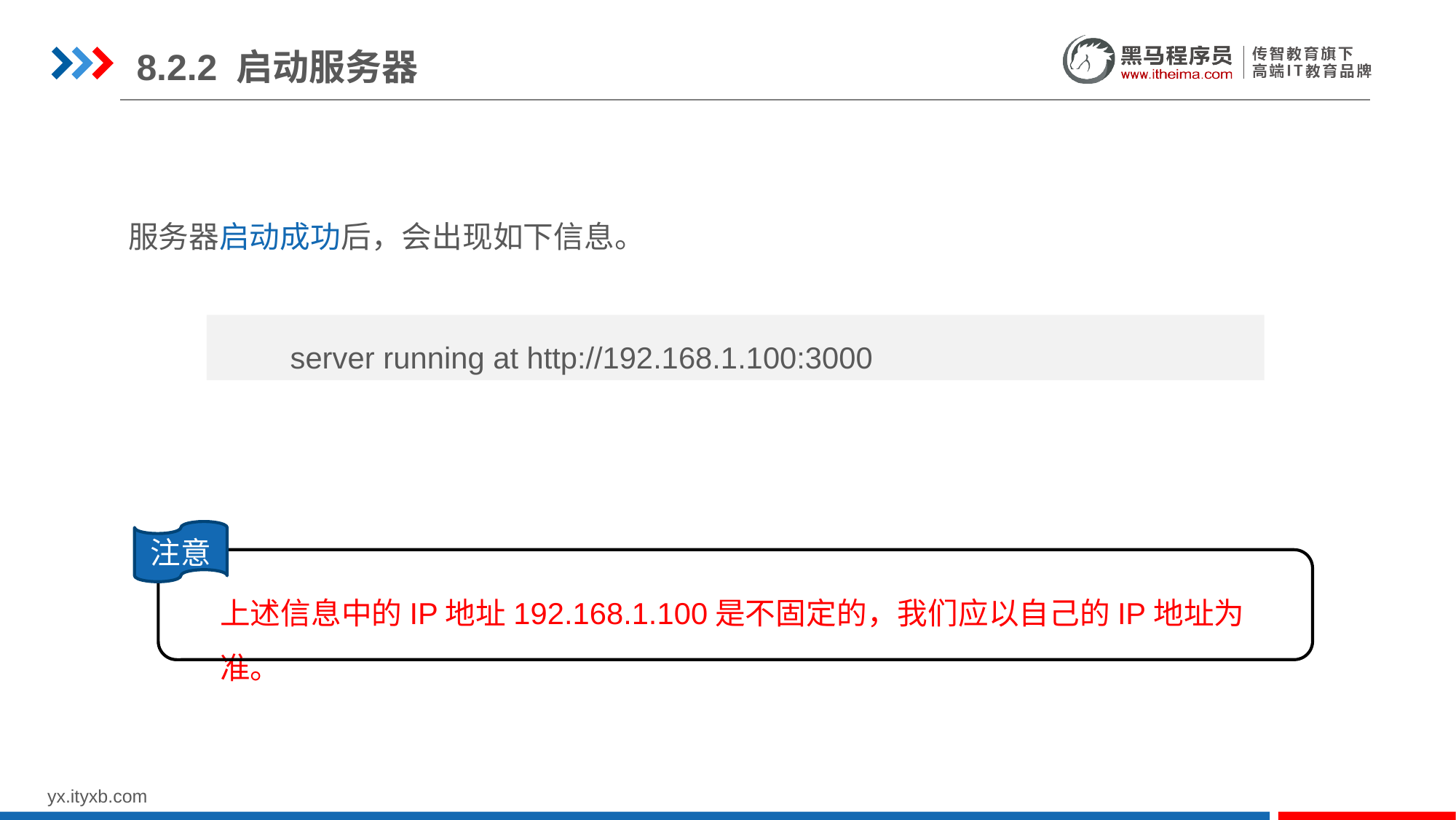

8.2.2 启动服务器
服务器启动成功后，会出现如下信息。
server running at http://192.168.1.100:3000
注意

上述信息中的IP地址192.168.1.100是不固定的，我们应以自己的IP地址为准。